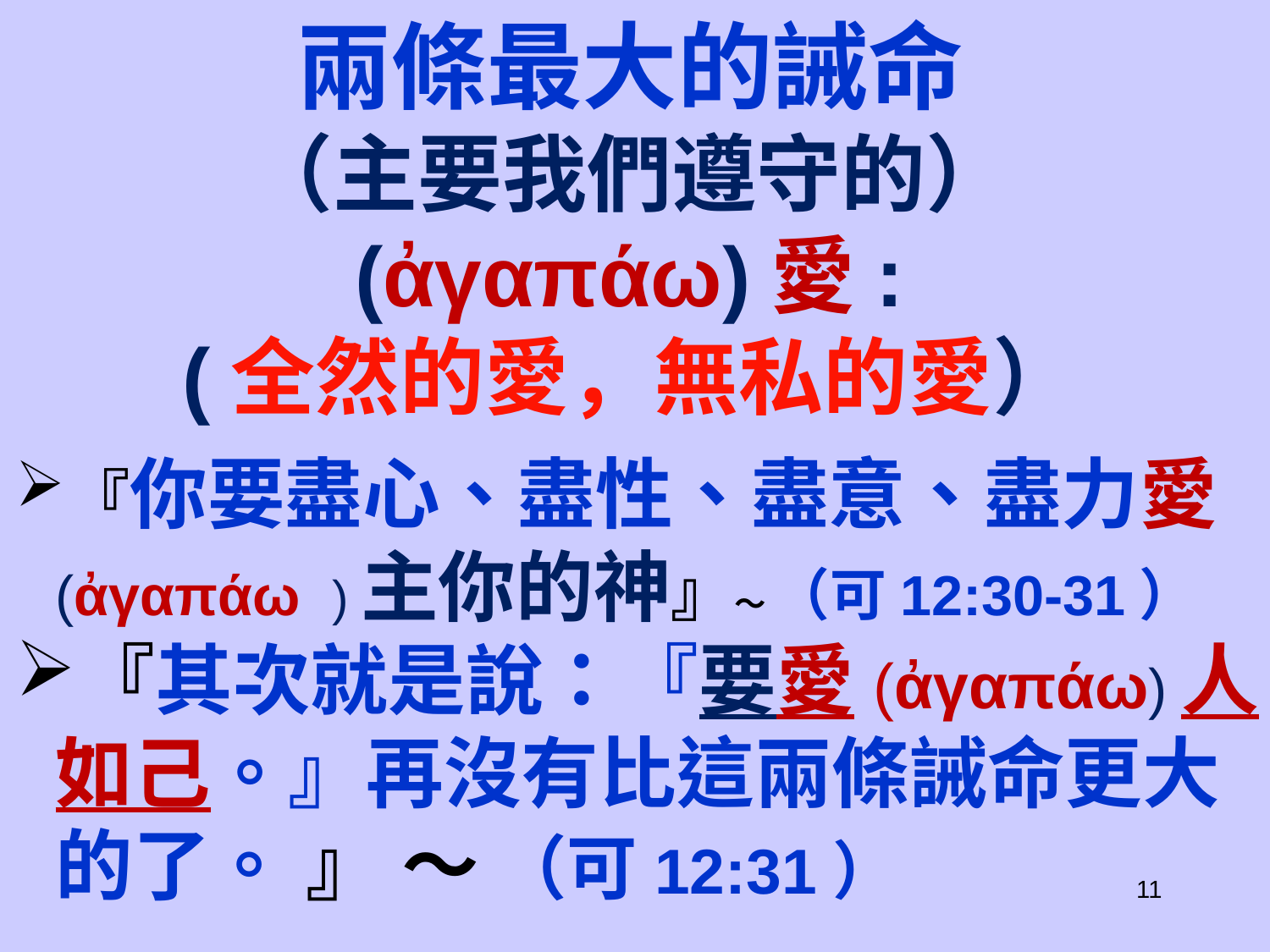

兩條最大的誡命
（主要我們遵守的）
(ἀγαπάω)愛:
(全然的愛，無私的愛）

『你要盡心、盡性、盡意、盡力愛(ἀγαπάω  )主你的神』～ （可12:30-31）
『其次就是說：『要愛(ἀγαπάω)人如己。』再沒有比這兩條誡命更大的了。 』 ～ （可12:31）
11